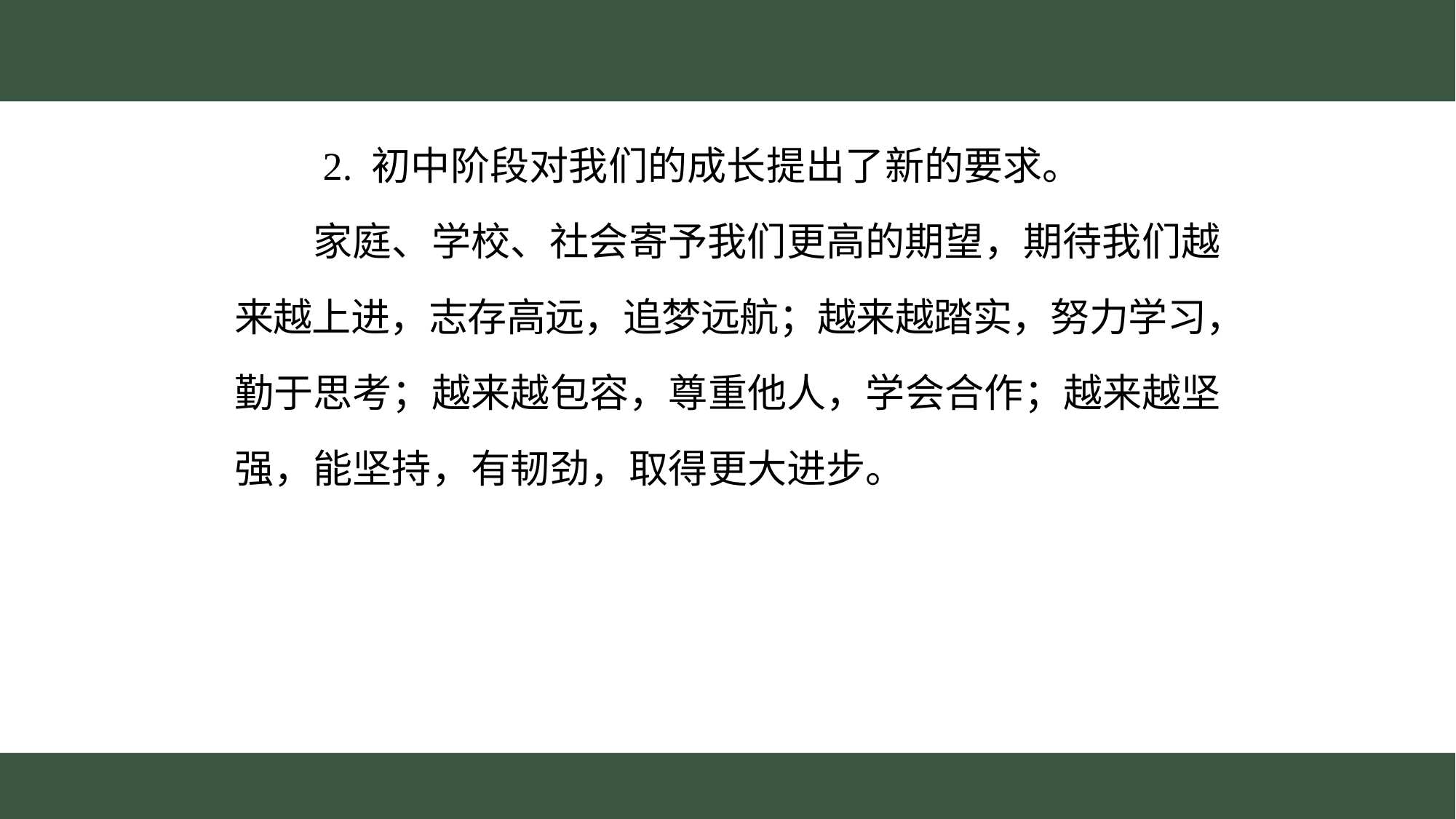

2. 初中阶段对我们的成长提出了新的要求。
　　家庭、学校、社会寄予我们更高的期望，期待我们越
来越上进，志存高远，追梦远航；越来越踏实，努力学习，
勤于思考；越来越包容，尊重他人，学会合作；越来越坚
强，能坚持，有韧劲，取得更大进步。